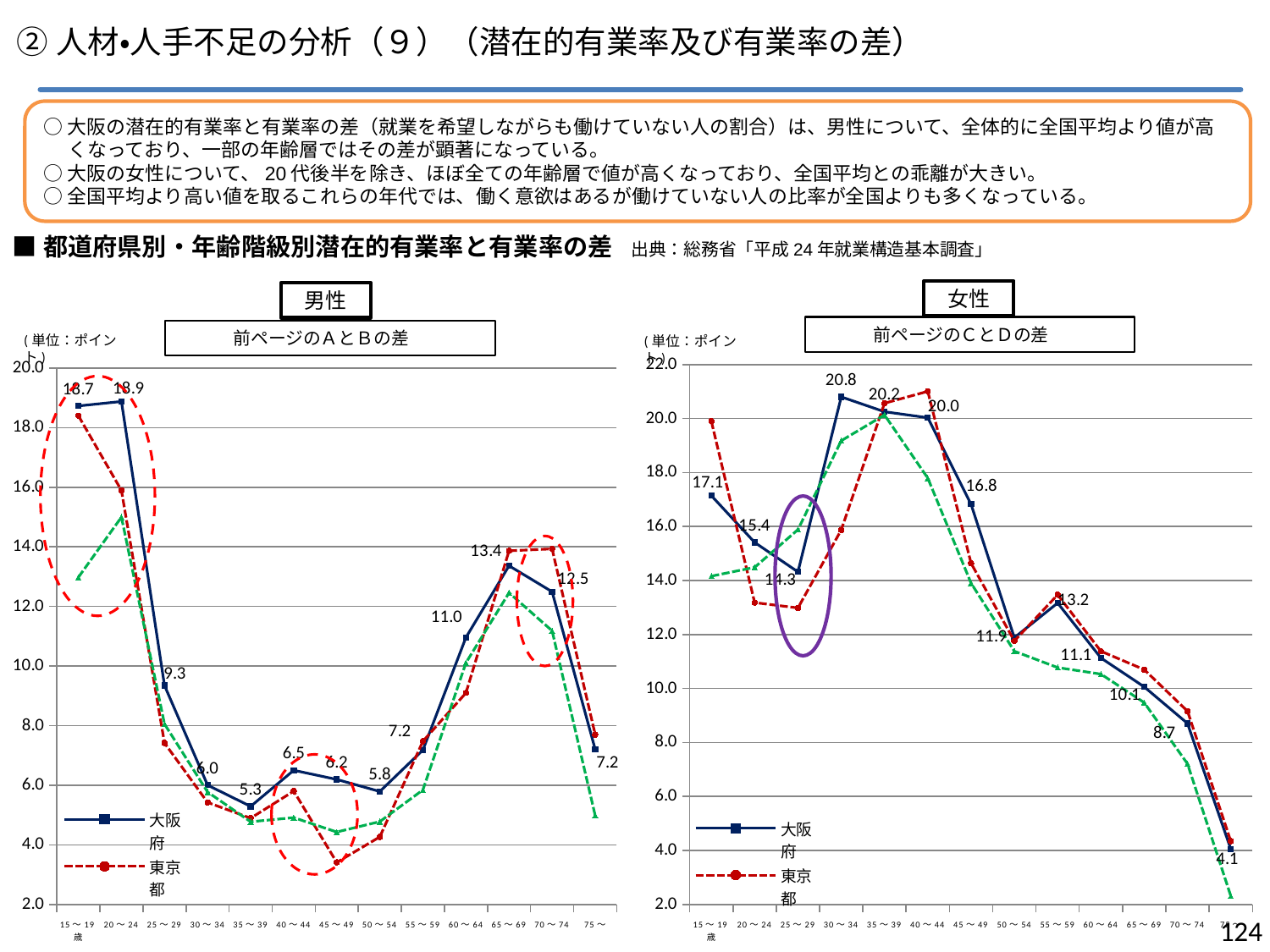

②人材・人手不足の分析（９）（潜在的有業率及び有業率の差）
○大阪の潜在的有業率と有業率の差（就業を希望しながらも働けていない人の割合）は、男性について、全体的に全国平均より値が高くなっており、一部の年齢層ではその差が顕著になっている。
○大阪の女性について、20代後半を除き、ほぼ全ての年齢層で値が高くなっており、全国平均との乖離が大きい。
○全国平均より高い値を取るこれらの年代では、働く意欲はあるが働けていない人の比率が全国よりも多くなっている。
■都道府県別・年齢階級別潜在的有業率と有業率の差　出典：総務省「平成24年就業構造基本調査」
女性
男性
前ページのＣとＤの差
前ページのＡとＢの差
(単位：ポイント)
(単位：ポイント)

### Chart

| Category | 大阪府 | 東京都 | 全国 |
|---|---|---|---|
| 15～19歳 | 17.142857142857157 | 19.899146625290925 | 14.160673089971498 |
| 20～24 | 15.410958904109583 | 13.181936831114582 | 14.48754006148212 |
| 25～29 | 14.319248826291075 | 12.98445368951172 | 15.885281009434504 |
| 30～34 | 20.80028839221342 | 15.872694100952772 | 19.177656294530664 |
| 35～39 | 20.24949231215549 | 20.564808110065183 | 20.13181416786924 |
| 40～44 | 20.027816411682913 | 21.005385996409327 | 17.79016617540262 |
| 45～49 | 16.824005394470696 | 14.64141306660991 | 13.904215404987863 |
| 50～54 | 11.883942766295707 | 11.763178395222019 | 11.380397675448886 |
| 55～59 | 13.168395849960103 | 13.471945314725154 | 10.774032459425722 |
| 60～64 | 11.129614210380245 | 11.379769299023973 | 10.533272037696817 |
| 65～69 | 10.060107560898452 | 10.699178900223938 | 9.477185421156193 |
| 70～74 | 8.705882352941174 | 9.16070955785015 | 7.2102136265958805 |
| 75～ | 4.050986554915307 | 4.34466900641414 | 2.3149577791738967 |

### Chart

| Category | 大阪府 | 東京都 | 全国 |
|---|---|---|---|
| 15～19歳 | 18.72641509433962 | 18.40148698884758 | 12.977568039304423 |
| 20～24 | 18.87668918918919 | 15.893037336024234 | 14.996700914318035 |
| 25～29 | 9.347653142402539 | 7.418888200041329 | 8.055009823182724 |
| 30～34 | 6.005221932114883 | 5.4257578683143395 | 5.77360780941784 |
| 35～39 | 5.293062200956933 | 4.897396102776341 | 4.77711020545355 |
| 40～44 | 6.502685891998872 | 5.804794520547935 | 4.915868658718015 |
| 45～49 | 6.196213425129093 | 3.413855060890403 | 4.433808702412482 |
| 50～54 | 5.791818550020253 | 4.269333983898509 | 4.7816559712004905 |
| 55～59 | 7.181628392484347 | 7.477403451109288 | 5.84655950509609 |
| 60～64 | 10.962168602919276 | 9.098979138925861 | 10.109942638623334 |
| 65～69 | 13.365990202939129 | 13.867614879649908 | 12.458674533340124 |
| 70～74 | 12.495223538402756 | 13.93237319974953 | 11.184765227504002 |
| 75～ | 7.205479452054798 | 7.701171499903981 | 4.985519238725691 |
124